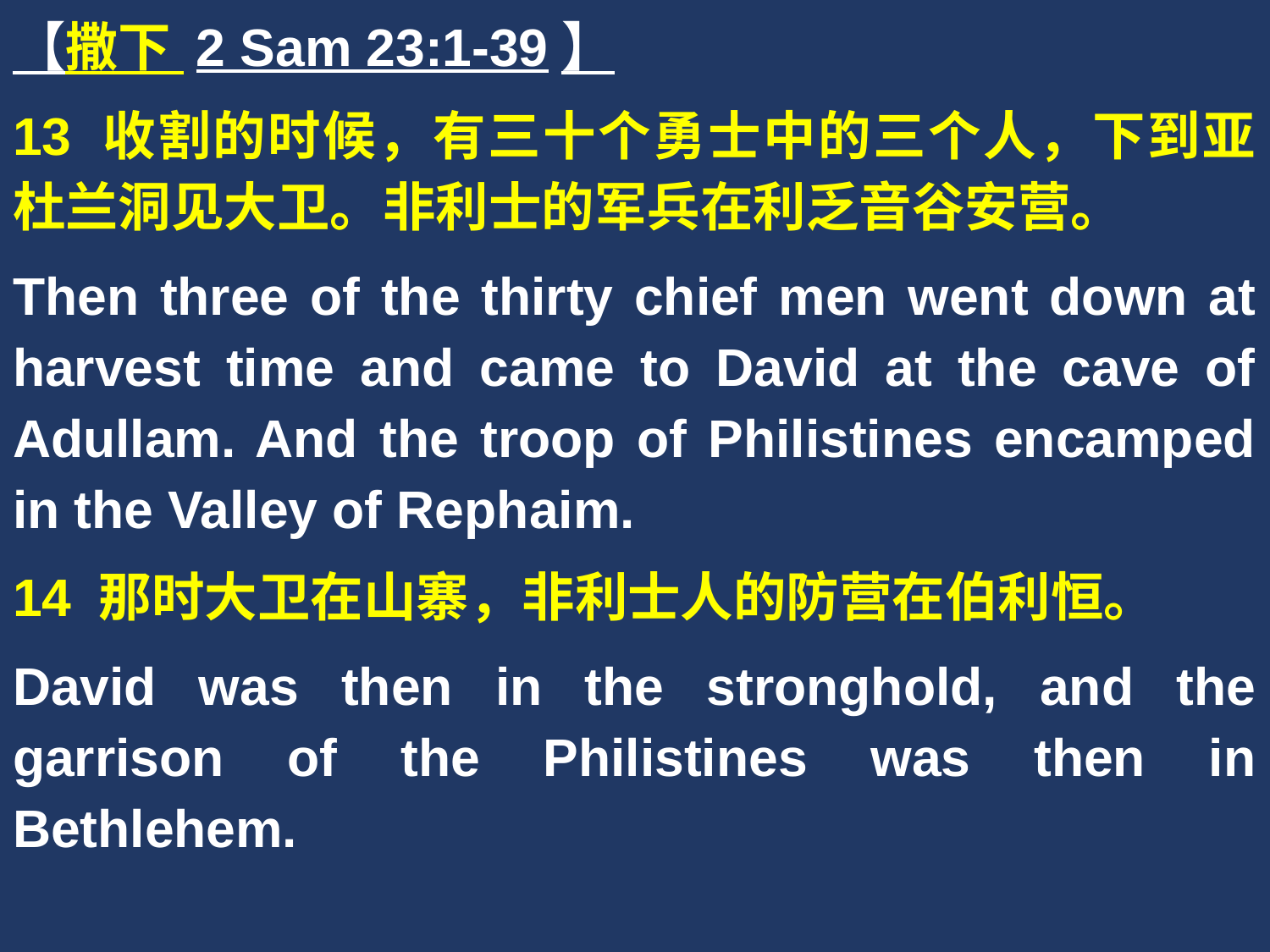

【撒下 2 Sam 23:1-39】
13 收割的时候，有三十个勇士中的三个人，下到亚杜兰洞见大卫。非利士的军兵在利乏音谷安营。
Then three of the thirty chief men went down at harvest time and came to David at the cave of Adullam. And the troop of Philistines encamped in the Valley of Rephaim.
14 那时大卫在山寨，非利士人的防营在伯利恒。
David was then in the stronghold, and the garrison of the Philistines was then in Bethlehem.